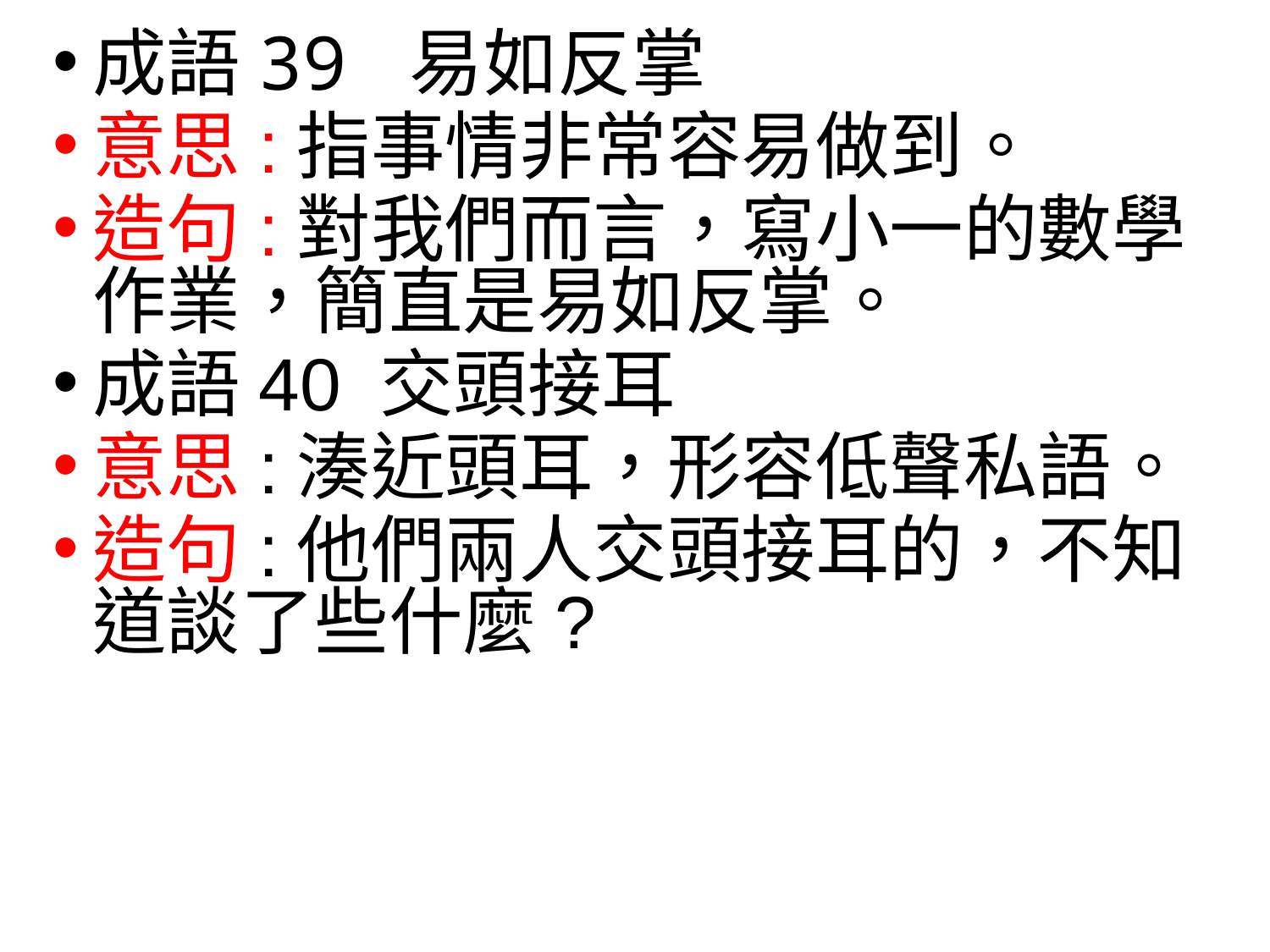

成語39 易如反掌
意思:指事情非常容易做到。
造句:對我們而言，寫小一的數學作業，簡直是易如反掌。
成語40 交頭接耳
意思:湊近頭耳，形容低聲私語。
造句:他們兩人交頭接耳的，不知道談了些什麼?